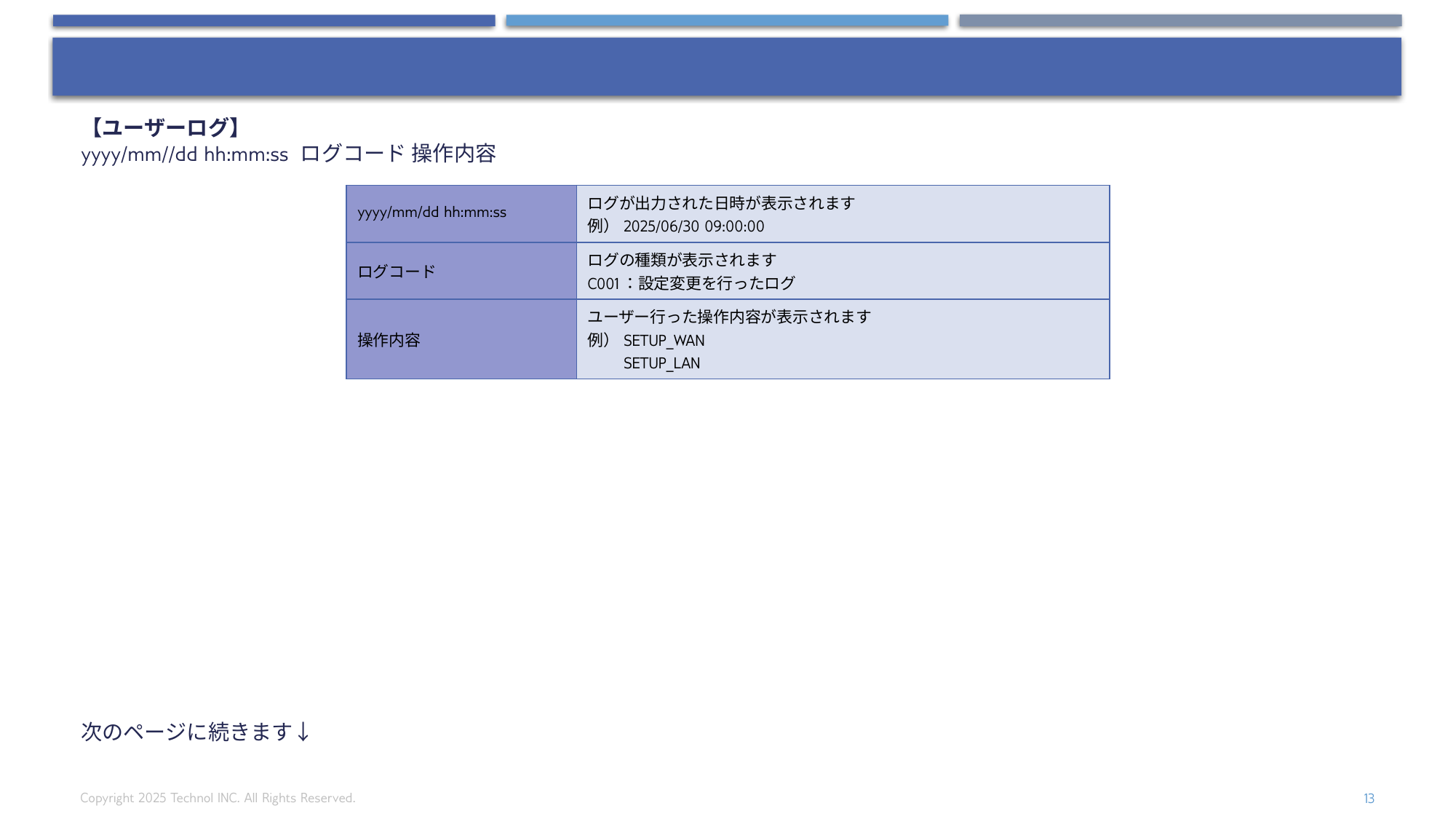

#
【ユーザーログ】
yyyy/mm//dd hh:mm:ss ログコード 操作内容
| yyyy/mm/dd hh:mm:ss | ログが出力された日時が表示されます　 例）2025/06/30 09:00:00 |
| --- | --- |
| ログコード | ログの種類が表示されます C001：設定変更を行ったログ |
| 操作内容 | ユーザー行った操作内容が表示されます 例）SETUP\_WAN 　　SETUP\_LAN |
次のページに続きます↓
Copyright 2025 Technol INC. All Rights Reserved.
13